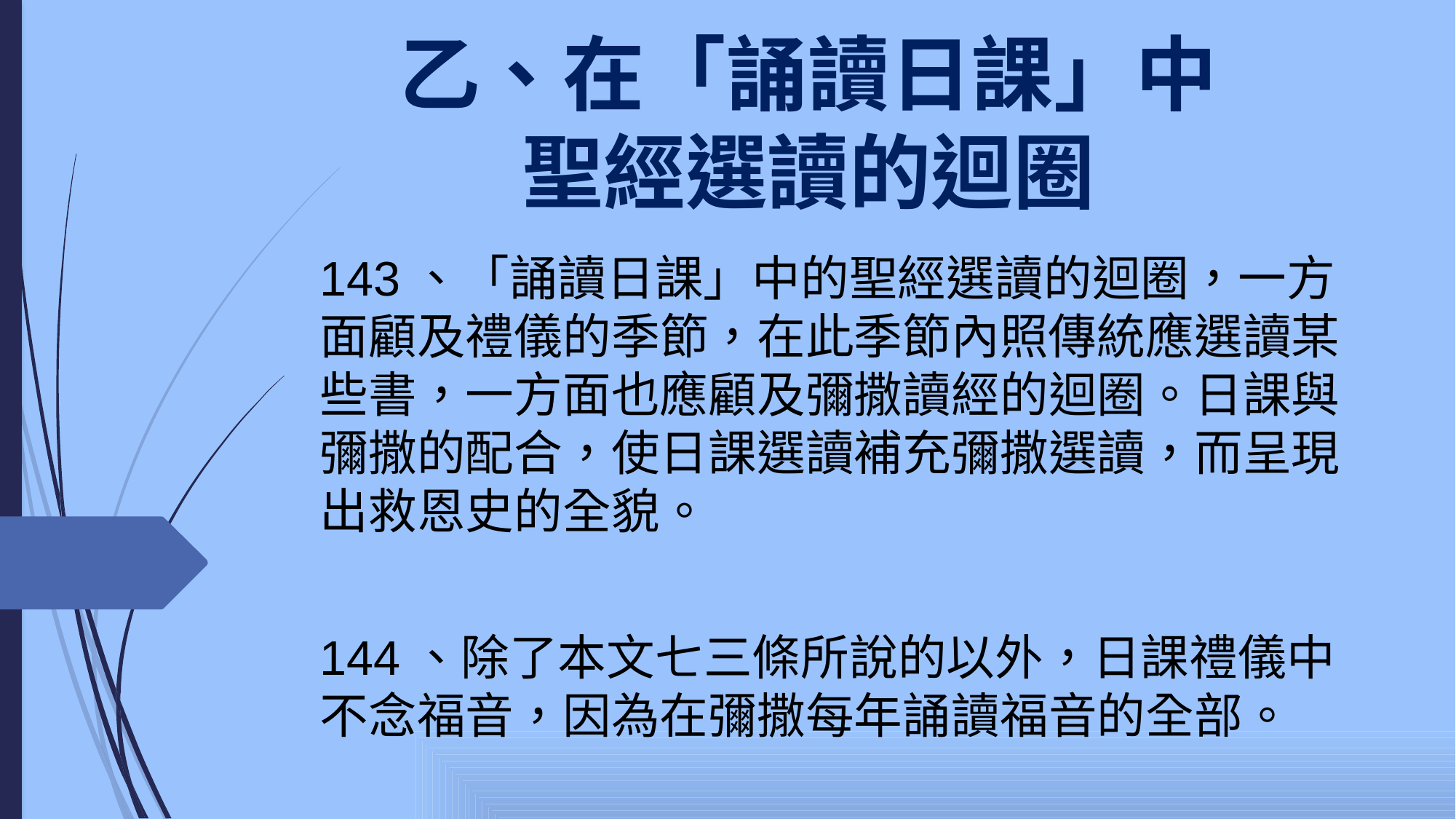

# 乙、在「誦讀日課」中 聖經選讀的迴圈
143、「誦讀日課」中的聖經選讀的迴圈，一方面顧及禮儀的季節，在此季節內照傳統應選讀某些書，一方面也應顧及彌撒讀經的迴圈。日課與彌撒的配合，使日課選讀補充彌撒選讀，而呈現出救恩史的全貌。

144、除了本文七三條所說的以外，日課禮儀中不念福音，因為在彌撒每年誦讀福音的全部。